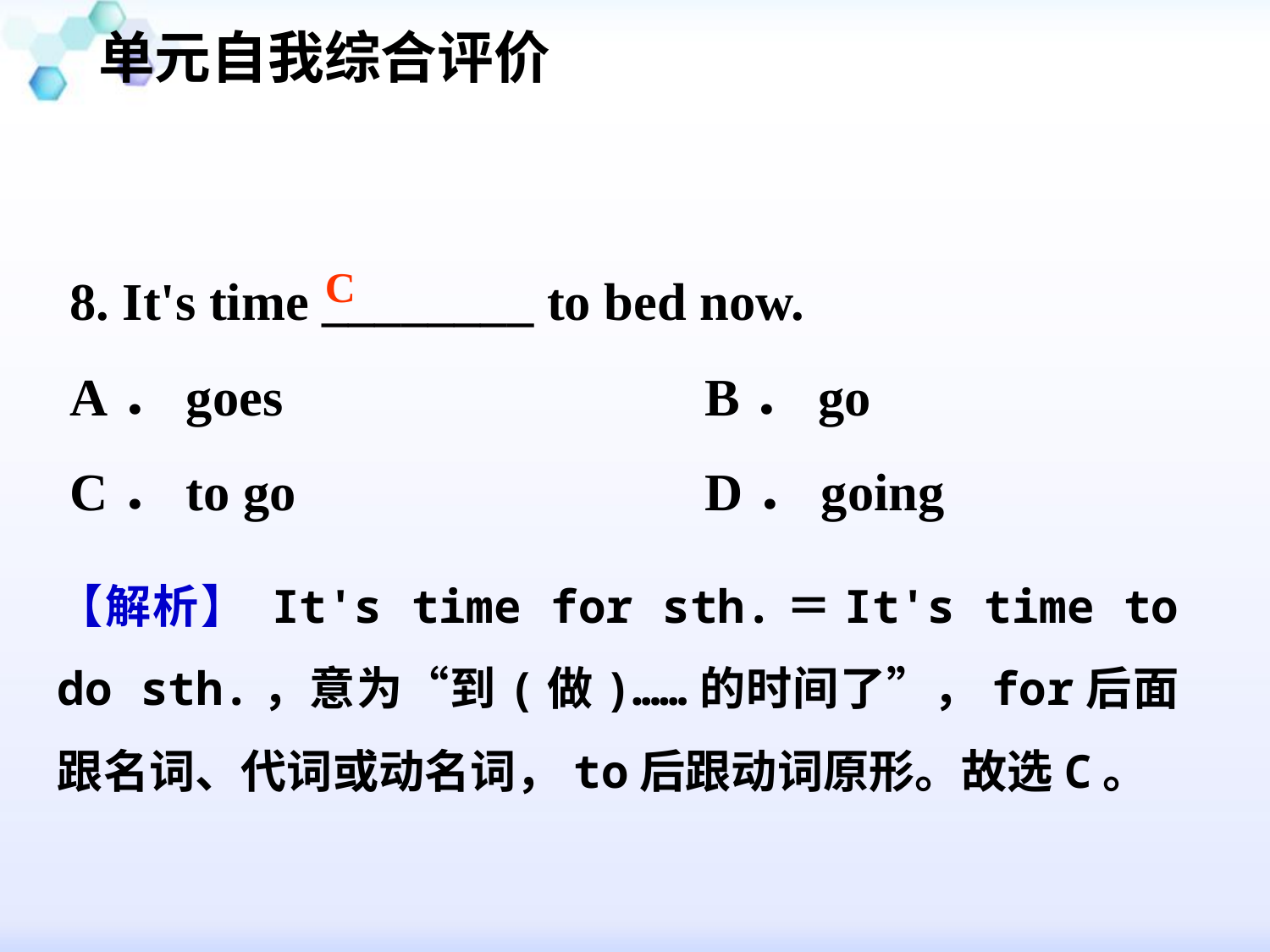

单元自我综合评价
#
8. It's time ________ to bed now.
A．goes  				B．go
C．to go  				D．going
C
【解析】 It's time for sth.＝It's time to do sth.，意为“到(做)……的时间了”，for后面跟名词、代词或动名词，to后跟动词原形。故选C。